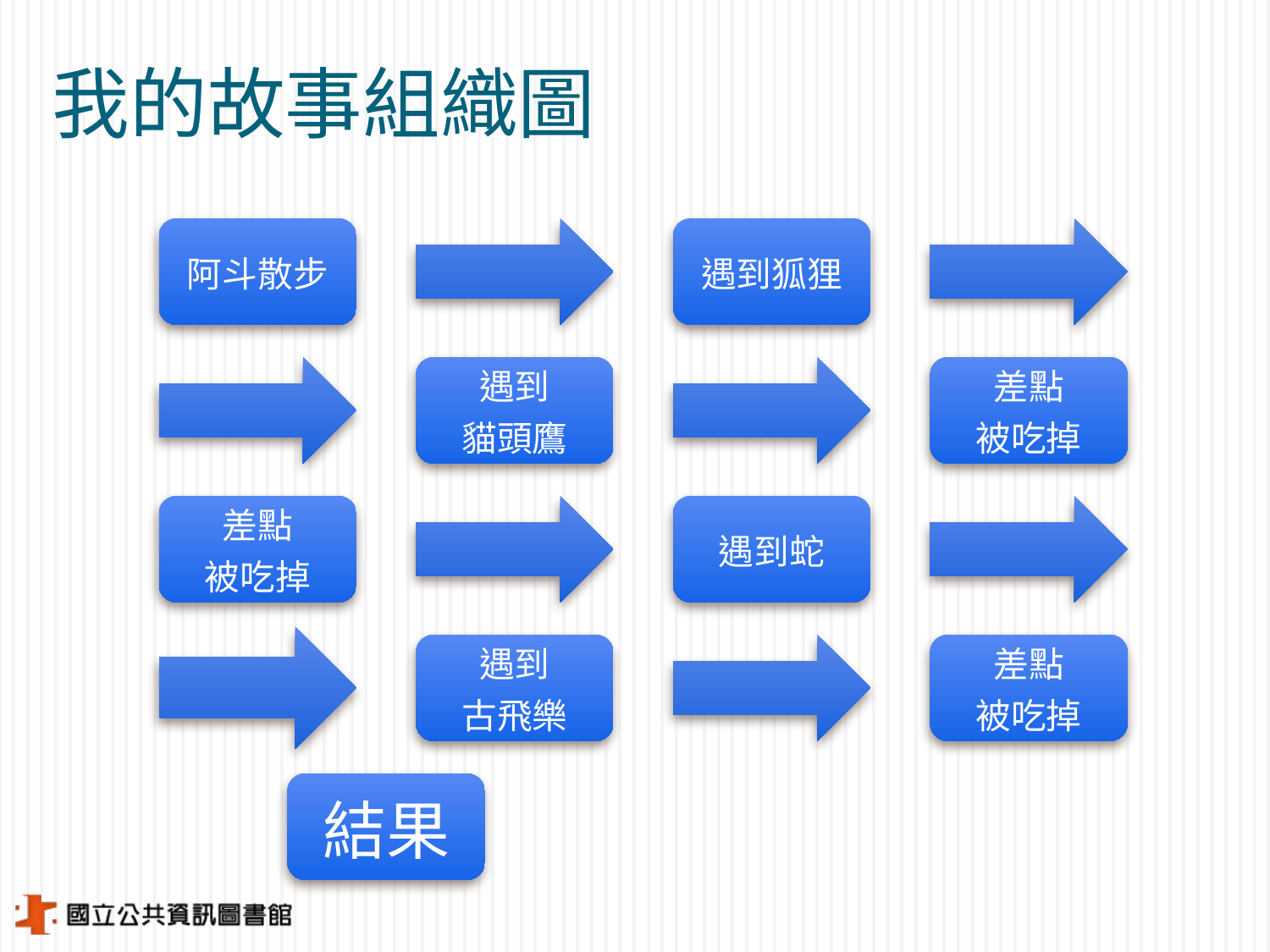

我的故事組織圖
遇到狐狸
遇到
貓頭鷹
遇到蛇
遇到
古飛樂
阿斗散步
差點
被吃掉
差點
被吃掉
差點
被吃掉
結果